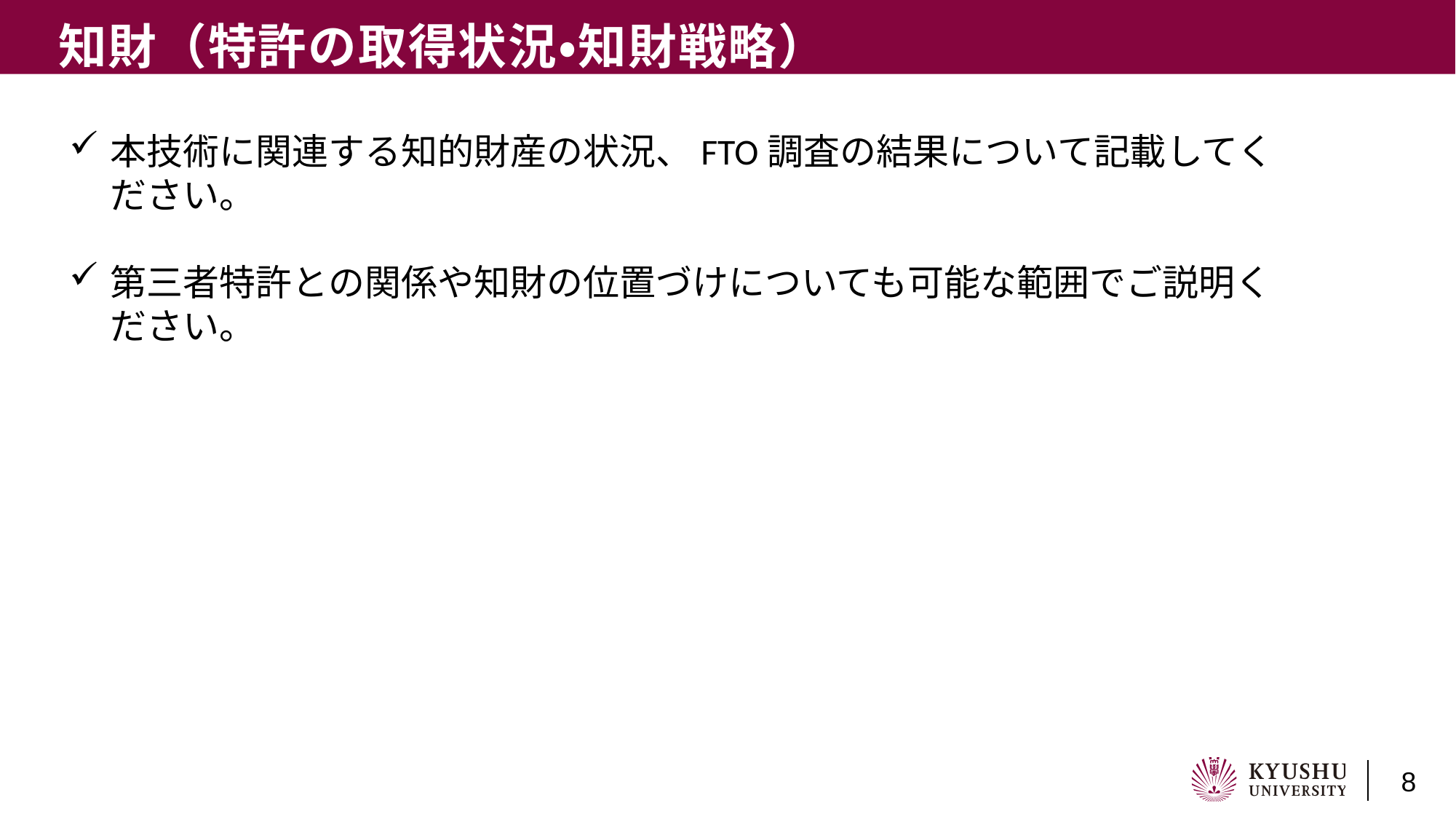

# 知財（特許の取得状況・知財戦略）
本技術に関連する知的財産の状況、FTO調査の結果について記載してください。

第三者特許との関係や知財の位置づけについても可能な範囲でご説明ください。
8